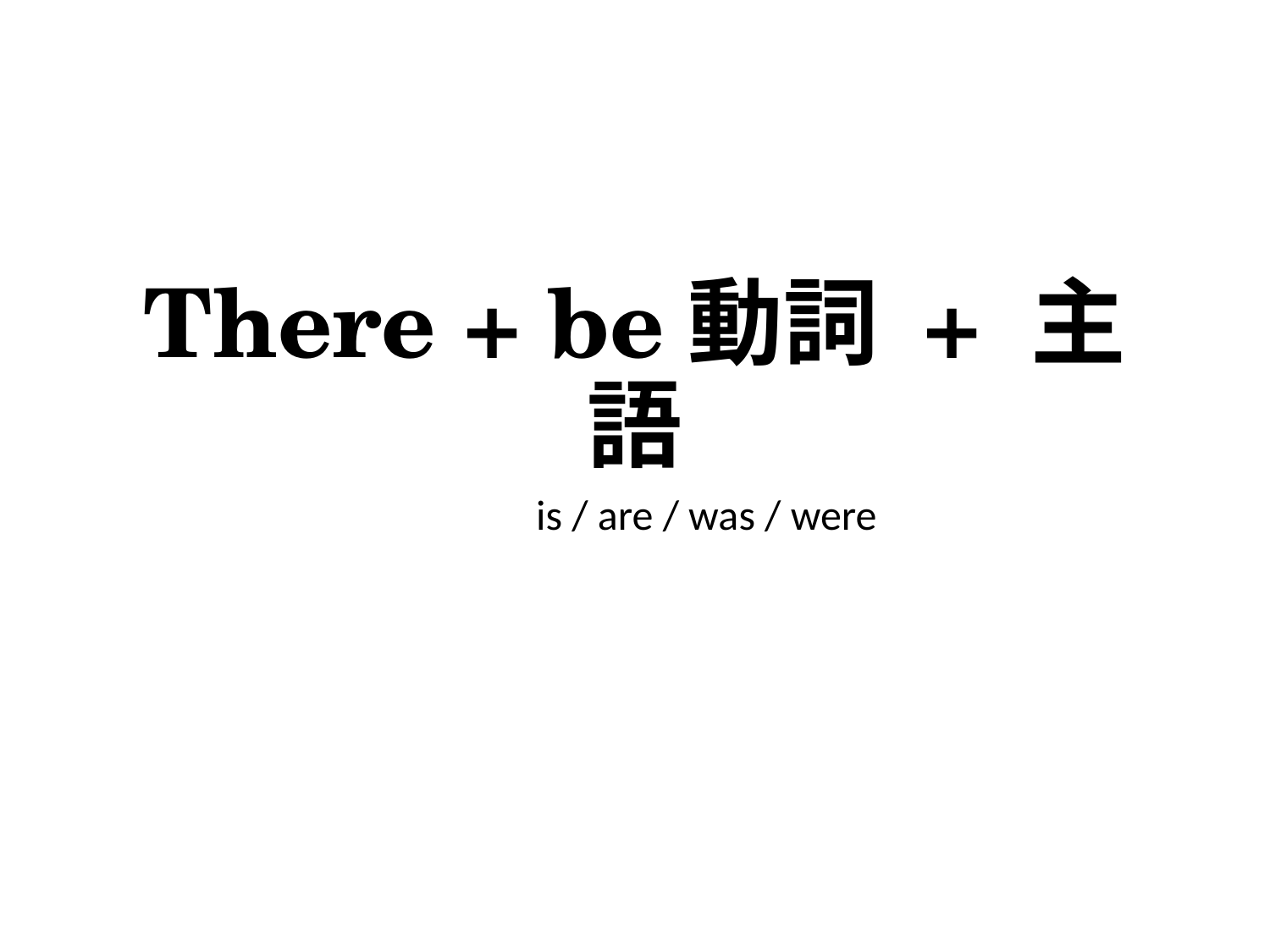

# There + be動詞 + 主語
is / are / was / were